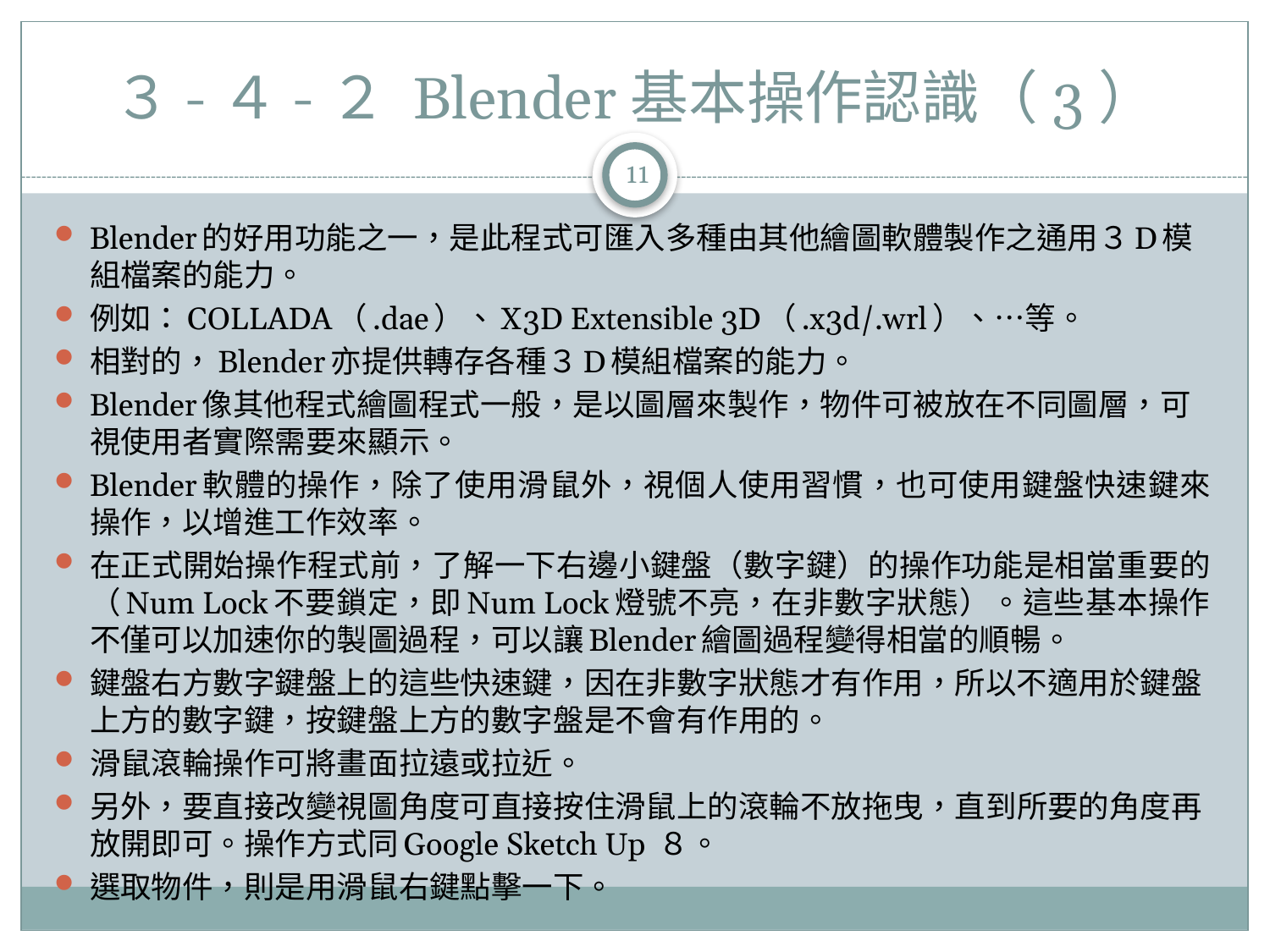

# ３-４-２ Blender基本操作認識（3）
11
Blender的好用功能之一，是此程式可匯入多種由其他繪圖軟體製作之通用３D模組檔案的能力。
例如：COLLADA（.dae）、X3D Extensible 3D（.x3d/.wrl）、…等。
相對的，Blender亦提供轉存各種３D模組檔案的能力。
Blender像其他程式繪圖程式一般，是以圖層來製作，物件可被放在不同圖層，可視使用者實際需要來顯示。
Blender軟體的操作，除了使用滑鼠外，視個人使用習慣，也可使用鍵盤快速鍵來操作，以增進工作效率。
在正式開始操作程式前，了解一下右邊小鍵盤（數字鍵）的操作功能是相當重要的（Num Lock不要鎖定，即Num Lock燈號不亮，在非數字狀態）。這些基本操作不僅可以加速你的製圖過程，可以讓Blender繪圖過程變得相當的順暢。
鍵盤右方數字鍵盤上的這些快速鍵，因在非數字狀態才有作用，所以不適用於鍵盤上方的數字鍵，按鍵盤上方的數字盤是不會有作用的。
滑鼠滾輪操作可將畫面拉遠或拉近。
另外，要直接改變視圖角度可直接按住滑鼠上的滾輪不放拖曳，直到所要的角度再放開即可。操作方式同Google Sketch Up ８。
選取物件，則是用滑鼠右鍵點擊一下。